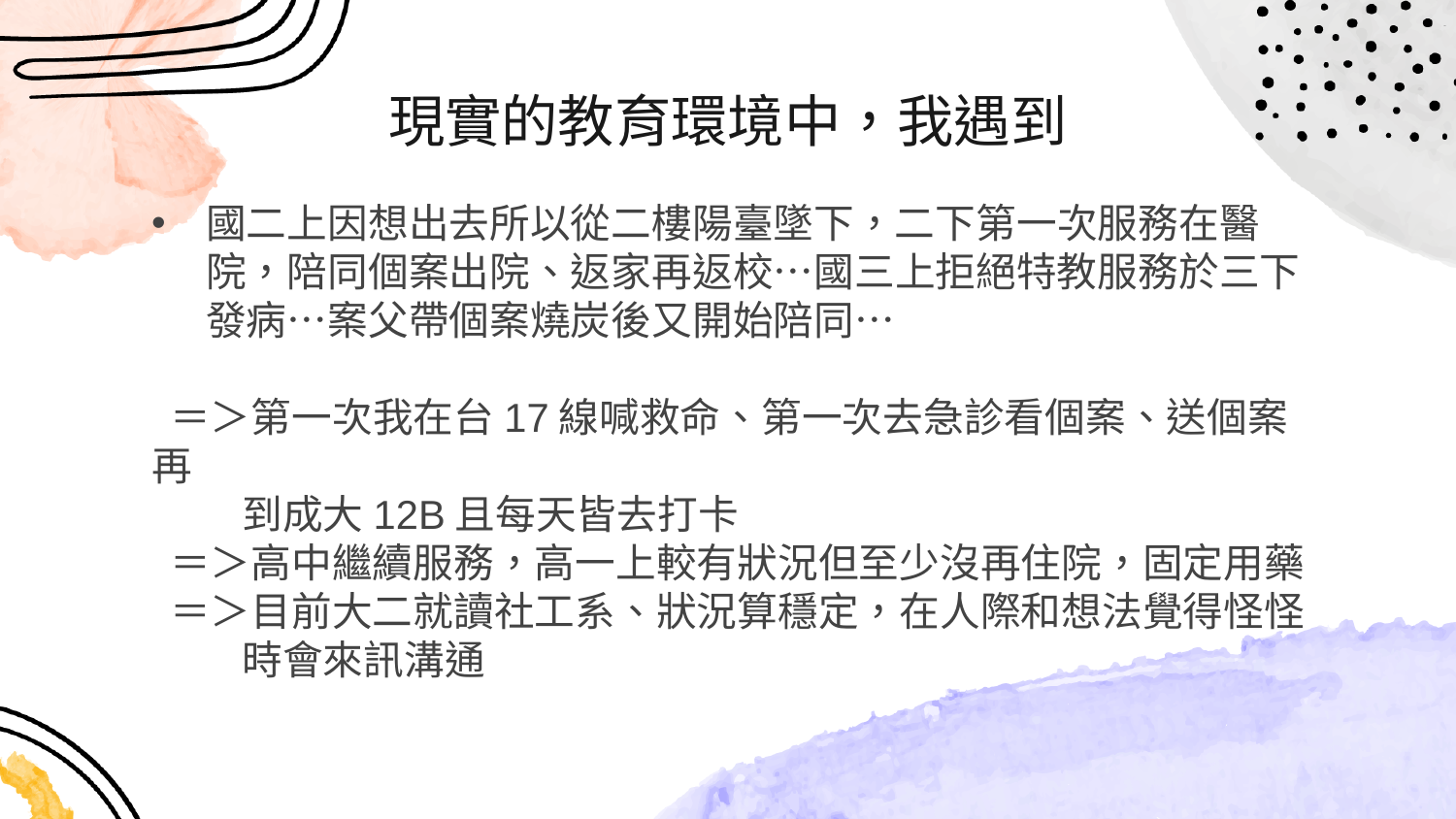

# 現實的教育環境中，我遇到
國二上因想出去所以從二樓陽臺墜下，二下第一次服務在醫院，陪同個案出院、返家再返校…國三上拒絕特教服務於三下發病…案父帶個案燒炭後又開始陪同…

 ＝＞第一次我在台17線喊救命、第一次去急診看個案、送個案再
         到成大12B且每天皆去打卡
 ＝＞高中繼續服務，高一上較有狀況但至少沒再住院，固定用藥
 ＝＞目前大二就讀社工系、狀況算穩定，在人際和想法覺得怪怪
         時會來訊溝通